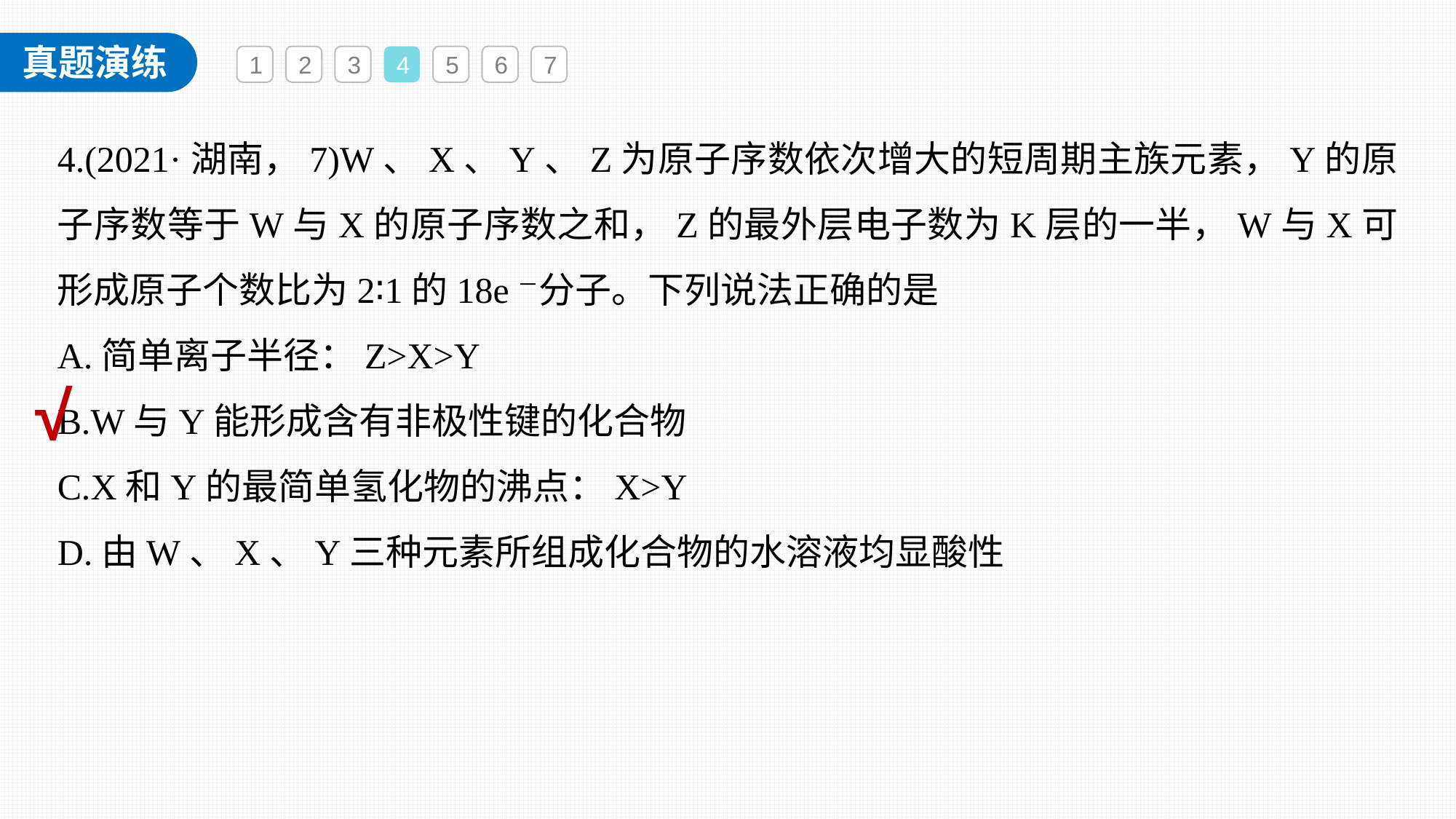

1
2
3
4
5
6
7
4.(2021·湖南，7)W、X、Y、Z为原子序数依次增大的短周期主族元素，Y的原子序数等于W与X的原子序数之和，Z的最外层电子数为K层的一半，W与X可形成原子个数比为2∶1的18e－分子。下列说法正确的是
A.简单离子半径：Z>X>Y
B.W与Y能形成含有非极性键的化合物
C.X和Y的最简单氢化物的沸点：X>Y
D.由W、X、Y三种元素所组成化合物的水溶液均显酸性
√